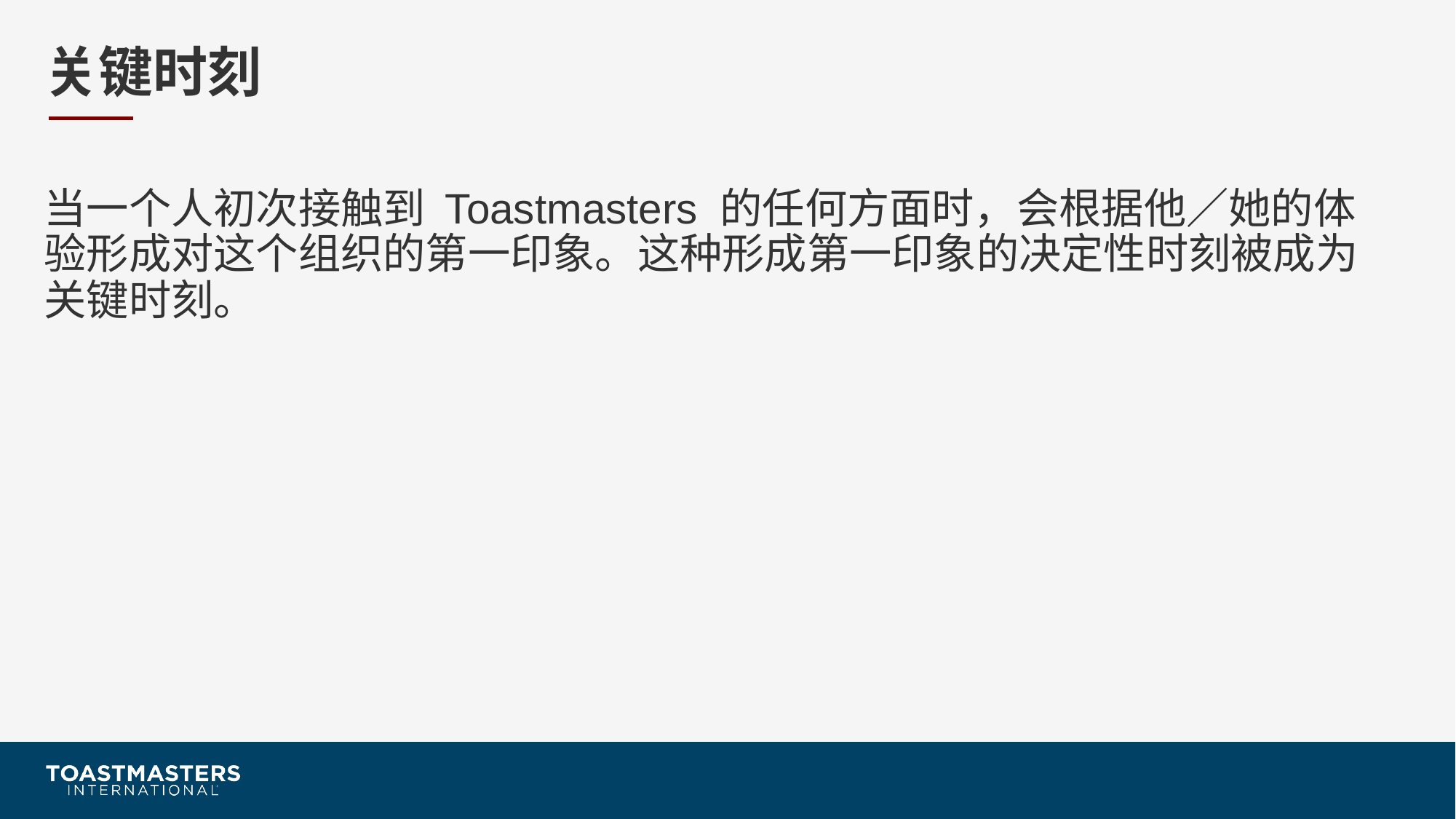

# 关键时刻
当一个人初次接触到 Toastmasters 的任何方面时，会根据他／她的体验形成对这个组织的第一印象。这种形成第一印象的决定性时刻被成为关键时刻。